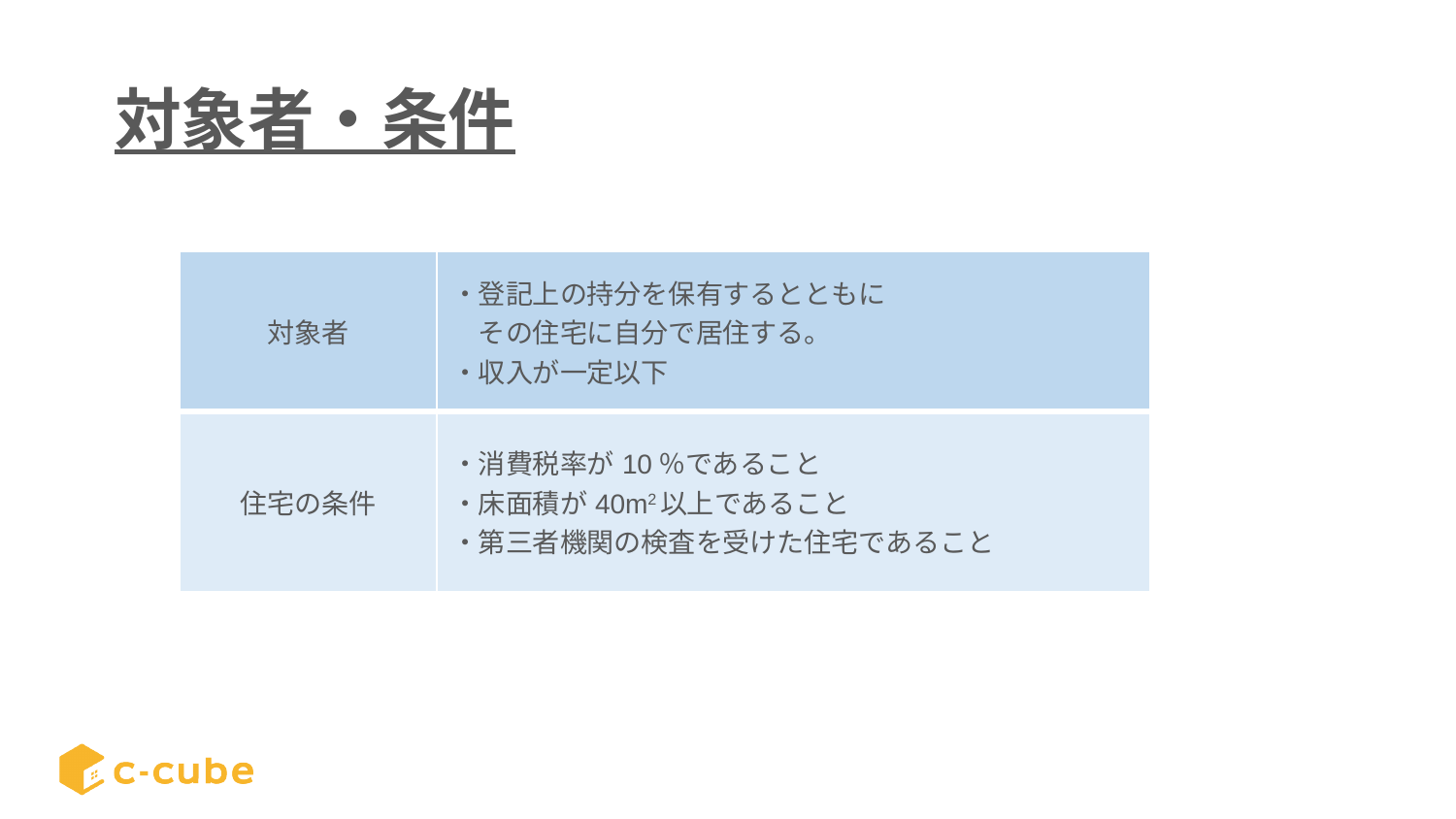

# 対象者・条件
| 対象者 | ・登記上の持分を保有するとともに 　その住宅に自分で居住する。 ・収入が一定以下 |
| --- | --- |
| 住宅の条件 | ・消費税率が10％であること ・床面積が40m2以上であること ・第三者機関の検査を受けた住宅であること |